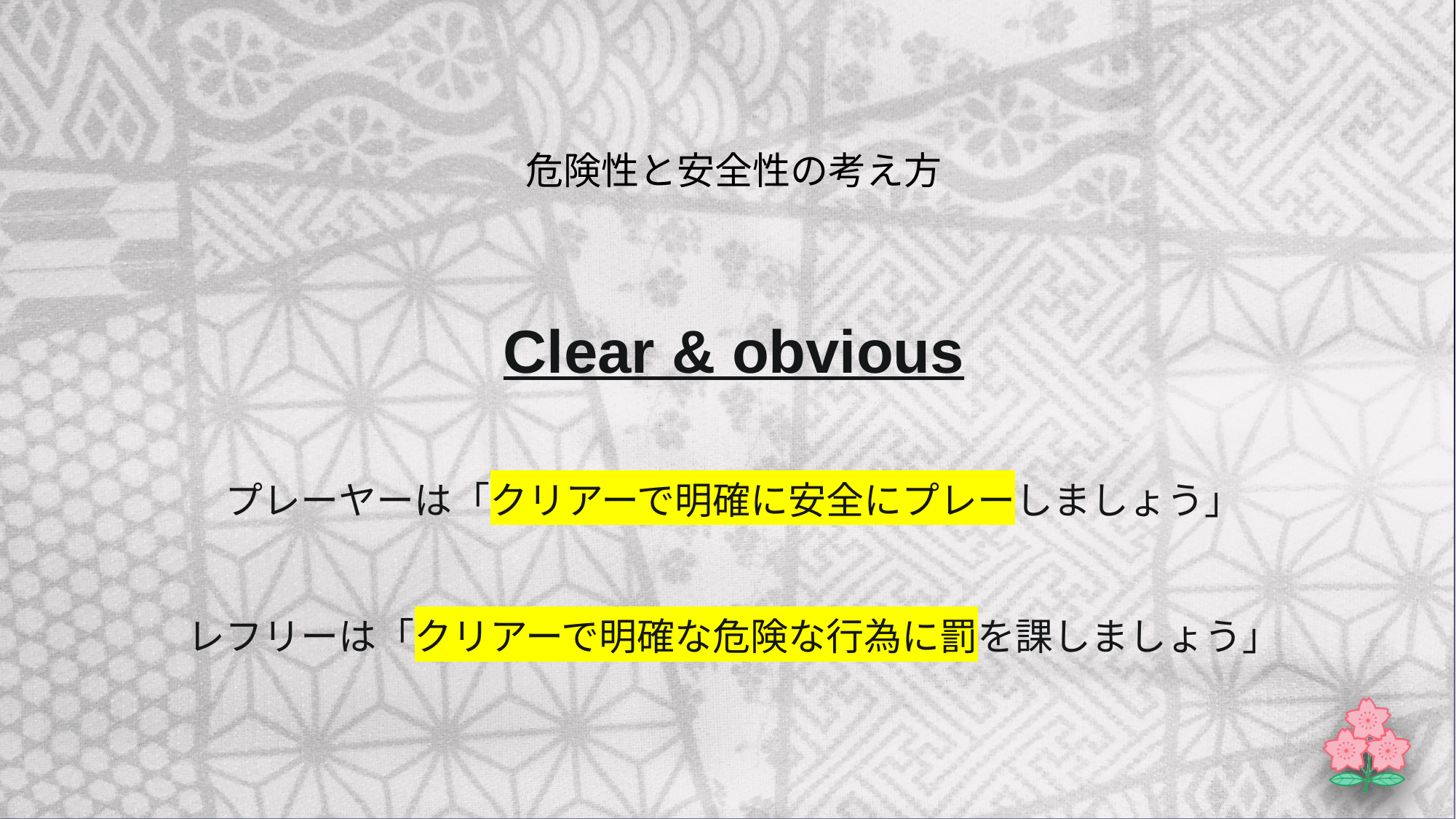

危険性と安全性の考え方
# Clear & obvious プレーヤーは「クリアーで明確に安全にプレーしましょう」 レフリーは「クリアーで明確な危険な行為に罰を課しましょう」